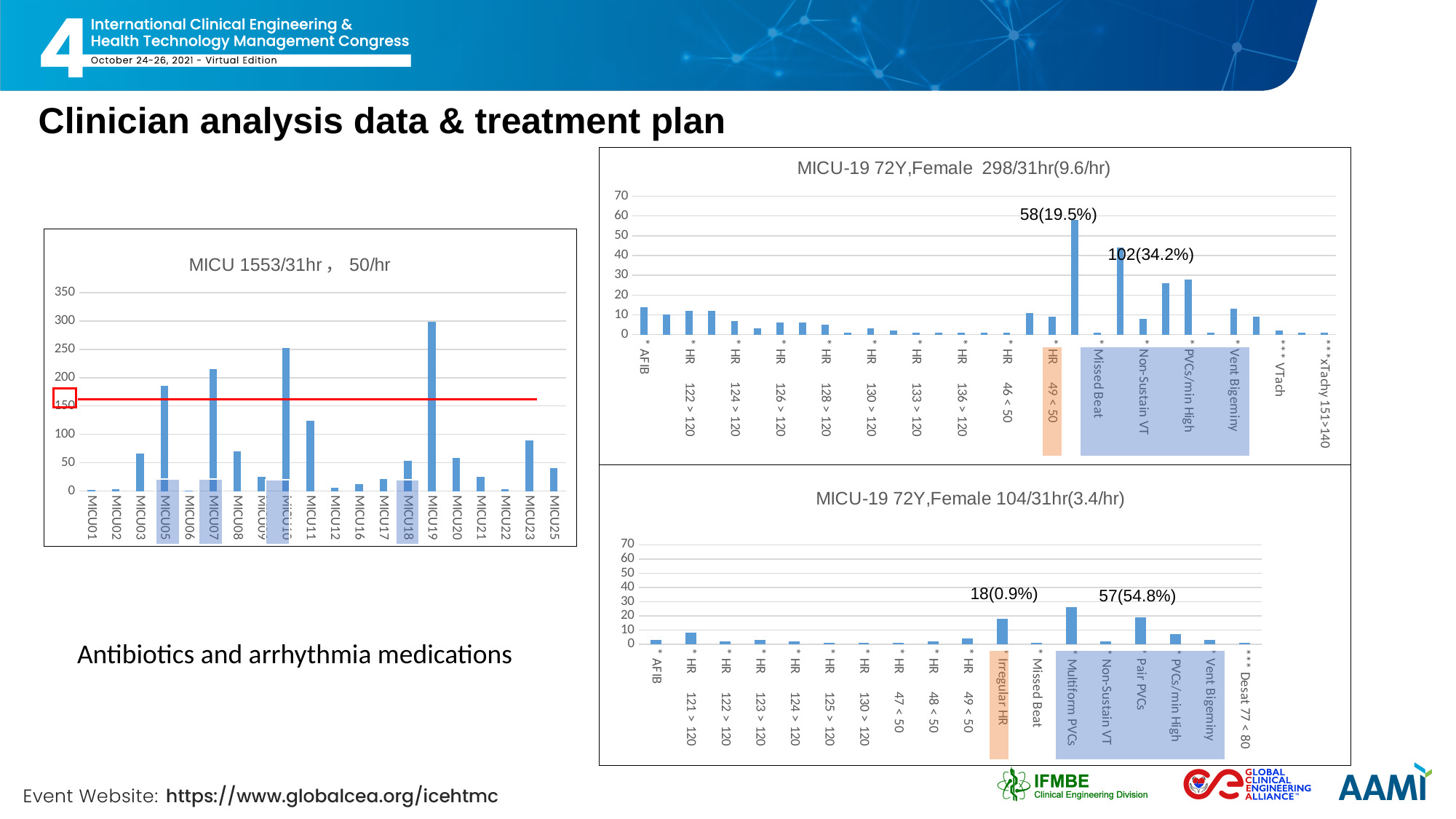

Clinician analysis data & treatment plan

### Chart: MICU-19 72Y,Female  298/31hr(9.6/hr)

| Category | 合計 |
|---|---|
| * AFIB             | 14.0 |
| * HR     121 > 120 | 10.0 |
| * HR     122 > 120 | 12.0 |
| * HR     123 > 120 | 12.0 |
| * HR     124 > 120 | 7.0 |
| * HR     125 > 120 | 3.0 |
| * HR     126 > 120 | 6.0 |
| * HR     127 > 120 | 6.0 |
| * HR     128 > 120 | 5.0 |
| * HR     129 > 120 | 1.0 |
| * HR     130 > 120 | 3.0 |
| * HR     132 > 120 | 2.0 |
| * HR     133 > 120 | 1.0 |
| * HR     134 > 120 | 1.0 |
| * HR     136 > 120 | 1.0 |
| * HR     138 > 120 | 1.0 |
| * HR     46 < 50   | 1.0 |
| * HR     48 < 50   | 11.0 |
| * HR     49 < 50   | 9.0 |
| * Irregular HR     | 58.0 |
| * Missed Beat      | 1.0 |
| * Multiform PVCs   | 44.0 |
| * Non-Sustain VT   | 8.0 |
| * Pair PVCs        | 26.0 |
| * PVCs/min High    | 28.0 |
| * Run PVCs High    | 1.0 |
| * Vent Bigeminy    | 13.0 |
| *** Apnea          | 9.0 |
| *** VTach          | 2.0 |
| ***xTachy 143>140  | 1.0 |
| ***xTachy 151>140  | 1.0 |

58(19.5%)

### Chart: MICU 1553/31hr，50/hr

| Category | 合計 |
|---|---|
| MICU01 | 2.0 |
| MICU02 | 3.0 |
| MICU03 | 66.0 |
| MICU05 | 186.0 |
| MICU06 | 1.0 |
| MICU07 | 215.0 |
| MICU08 | 70.0 |
| MICU09 | 25.0 |
| MICU10 | 252.0 |
| MICU11 | 124.0 |
| MICU12 | 6.0 |
| MICU16 | 13.0 |
| MICU17 | 21.0 |
| MICU18 | 54.0 |
| MICU19 | 298.0 |
| MICU20 | 58.0 |
| MICU21 | 25.0 |
| MICU22 | 4.0 |
| MICU23 | 89.0 |
| MICU25 | 41.0 |

102(34.2%)

### Chart: MICU-19 72Y,Female 104/31hr(3.4/hr)

| Category | 合計 |
|---|---|
| * AFIB             | 3.0 |
| * HR     121 > 120 | 8.0 |
| * HR     122 > 120 | 2.0 |
| * HR     123 > 120 | 3.0 |
| * HR     124 > 120 | 2.0 |
| * HR     125 > 120 | 1.0 |
| * HR     130 > 120 | 1.0 |
| * HR     47 < 50   | 1.0 |
| * HR     48 < 50   | 2.0 |
| * HR     49 < 50   | 4.0 |
| * Irregular HR     | 18.0 |
| * Missed Beat      | 1.0 |
| * Multiform PVCs   | 26.0 |
| * Non-Sustain VT   | 2.0 |
| * Pair PVCs        | 19.0 |
| * PVCs/min High    | 7.0 |
| * Vent Bigeminy    | 3.0 |
| *** Desat 77 < 80  | 1.0 |
18(0.9%)
57(54.8%)
Antibiotics and arrhythmia medications